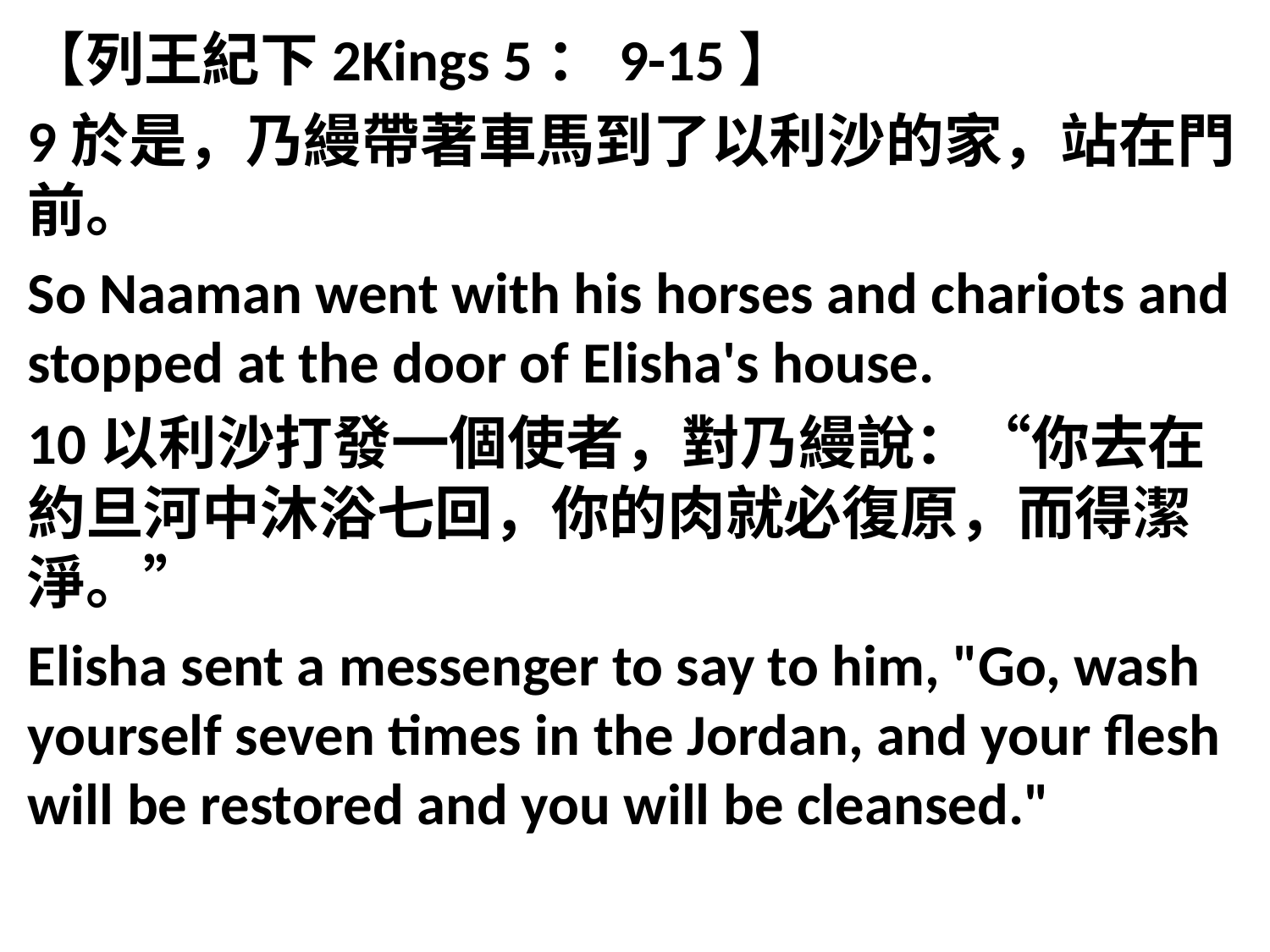

【列王紀下2Kings 5：9-15】
9於是，乃縵帶著車馬到了以利沙的家，站在門前。
So Naaman went with his horses and chariots and stopped at the door of Elisha's house.
10以利沙打發一個使者，對乃縵說：“你去在約旦河中沐浴七回，你的肉就必復原，而得潔淨。”
Elisha sent a messenger to say to him, "Go, wash yourself seven times in the Jordan, and your flesh will be restored and you will be cleansed."